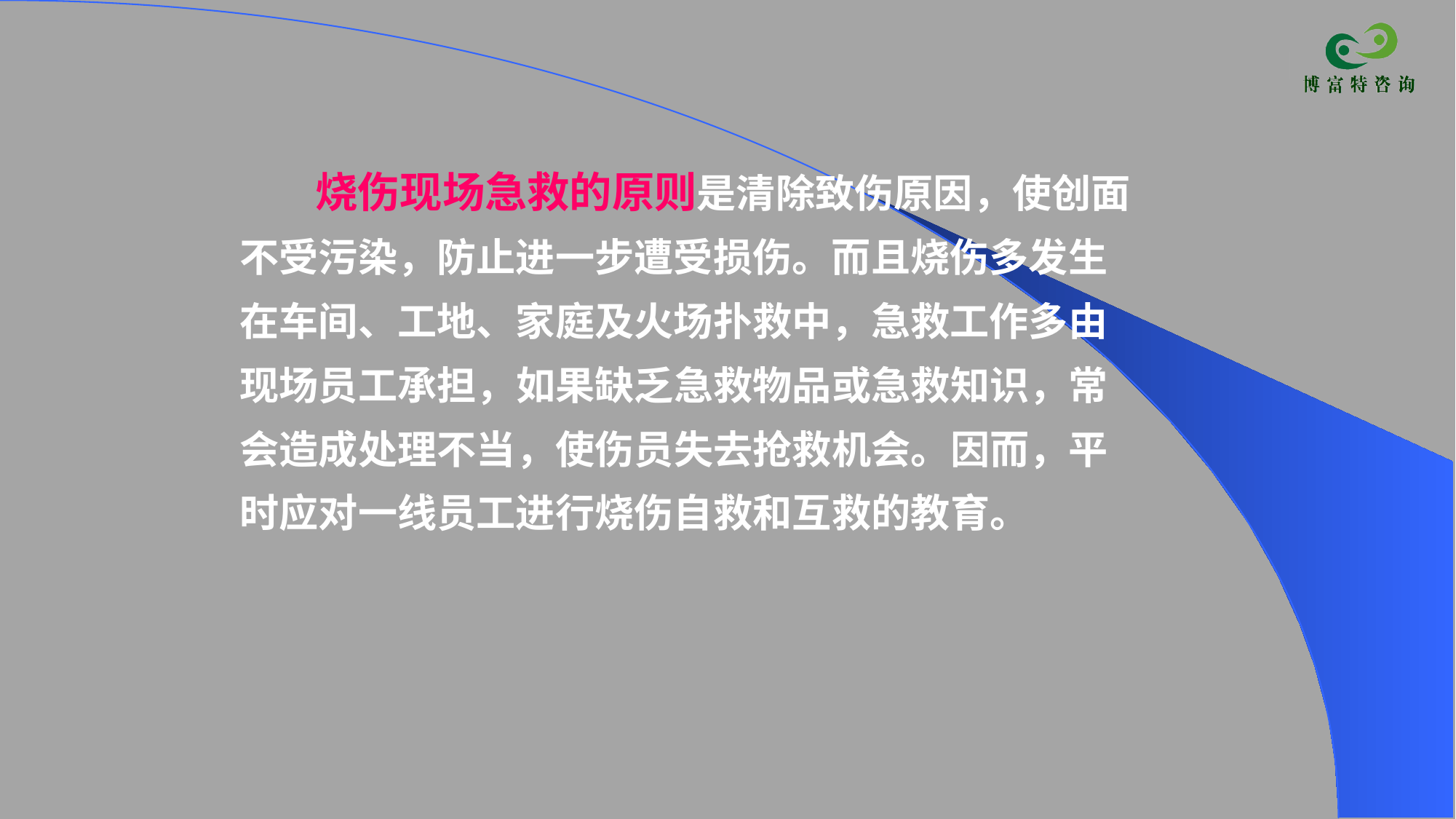

烧伤现场急救的原则是清除致伤原因，使创面不受污染，防止进一步遭受损伤。而且烧伤多发生在车间、工地、家庭及火场扑救中，急救工作多由现场员工承担，如果缺乏急救物品或急救知识，常会造成处理不当，使伤员失去抢救机会。因而，平时应对一线员工进行烧伤自救和互救的教育。